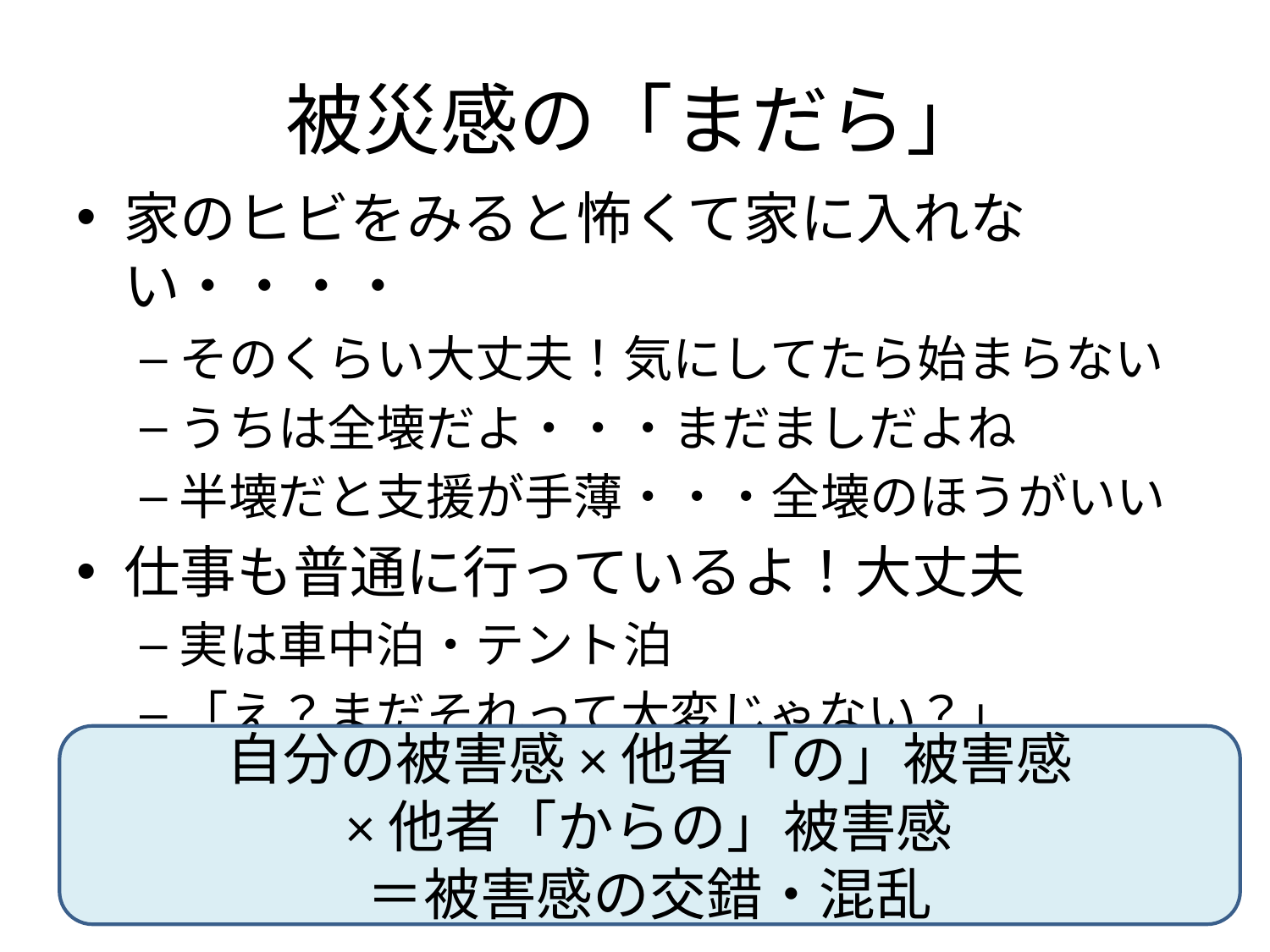

# 被災感の「まだら」
家のヒビをみると怖くて家に入れない・・・・
そのくらい大丈夫！気にしてたら始まらない
うちは全壊だよ・・・まだましだよね
半壊だと支援が手薄・・・全壊のほうがいい
仕事も普通に行っているよ！大丈夫
実は車中泊・テント泊
「え？まだそれって大変じゃない？」
自分の被害感×他者「の」被害感
×他者「からの」被害感
＝被害感の交錯・混乱